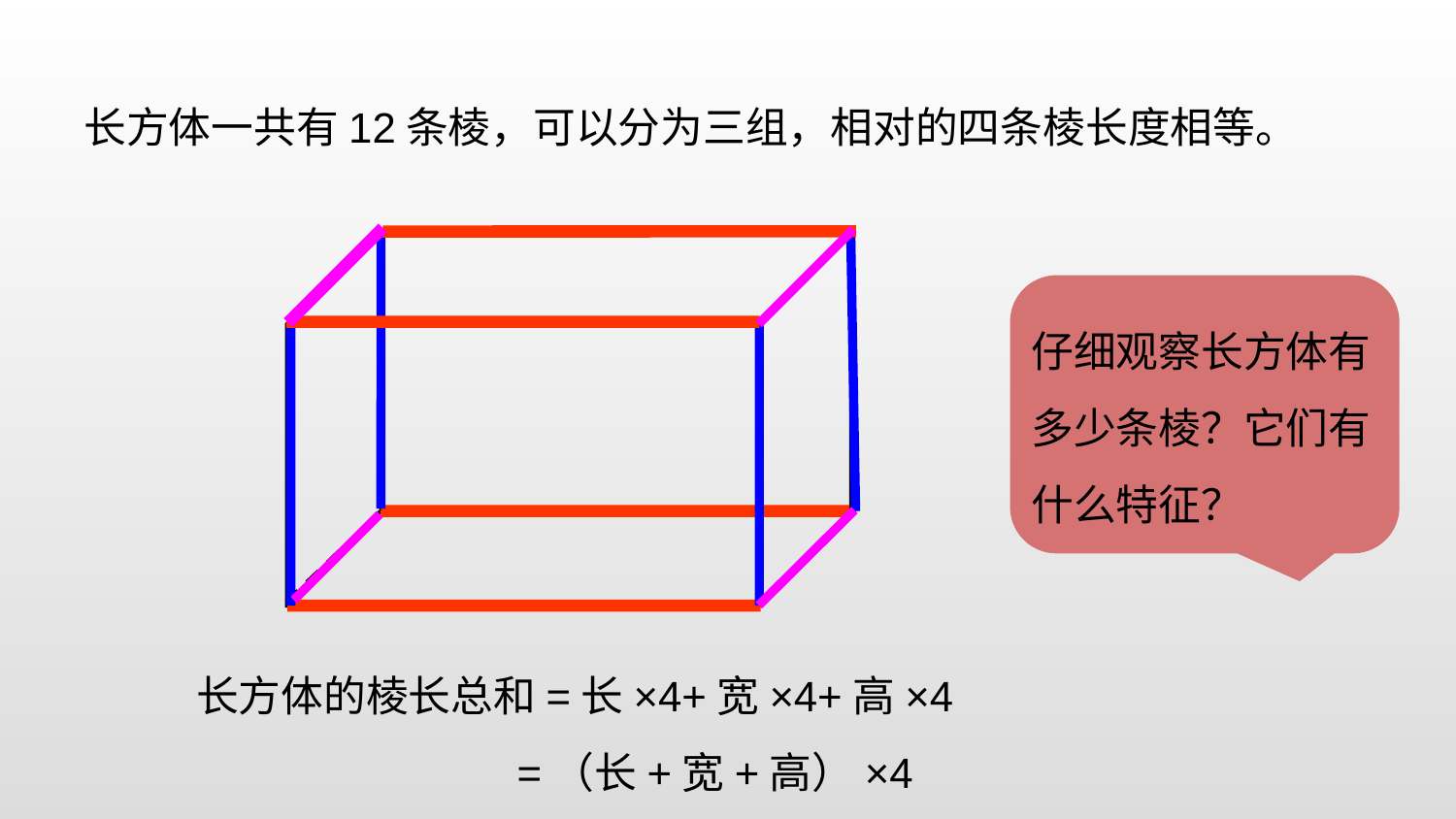

长方体一共有12条棱，可以分为三组，相对的四条棱长度相等。

仔细观察长方体有多少条棱？它们有什么特征？

长方体的棱长总和=长×4+宽×4+高×4
                           =（长+宽+高）×4